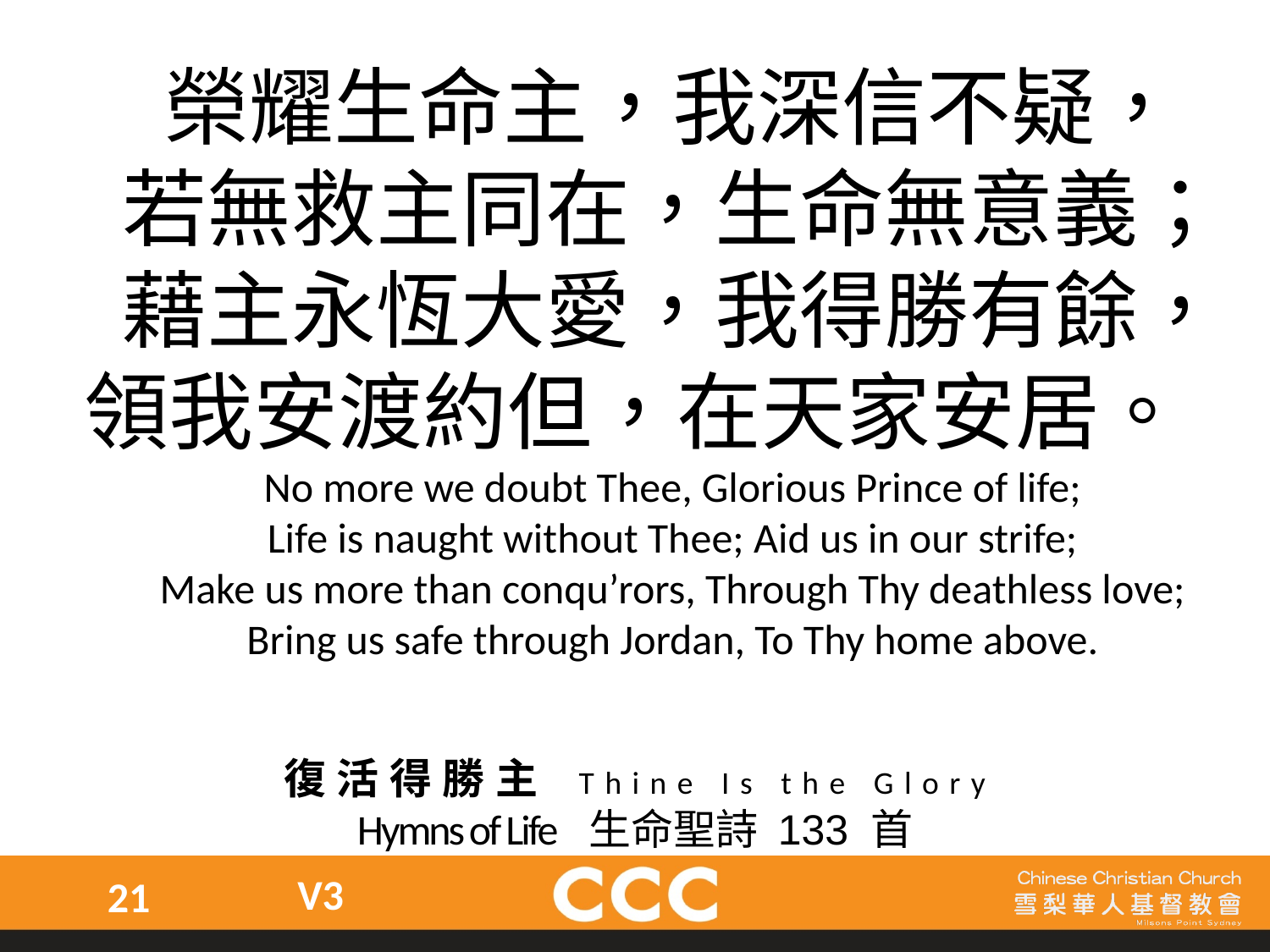

榮耀生命主，我深信不疑，
若無救主同在，生命無意義；
藉主永恆大愛，我得勝有餘，領我安渡約但，在天家安居。
No more we doubt Thee, Glorious Prince of life;
Life is naught without Thee; Aid us in our strife;
Make us more than conqu’rors, Through Thy deathless love;
Bring us safe through Jordan, To Thy home above.
復活得勝主 Thine Is the Glory
Hymns of Life   生命聖詩 133 首
V3
21